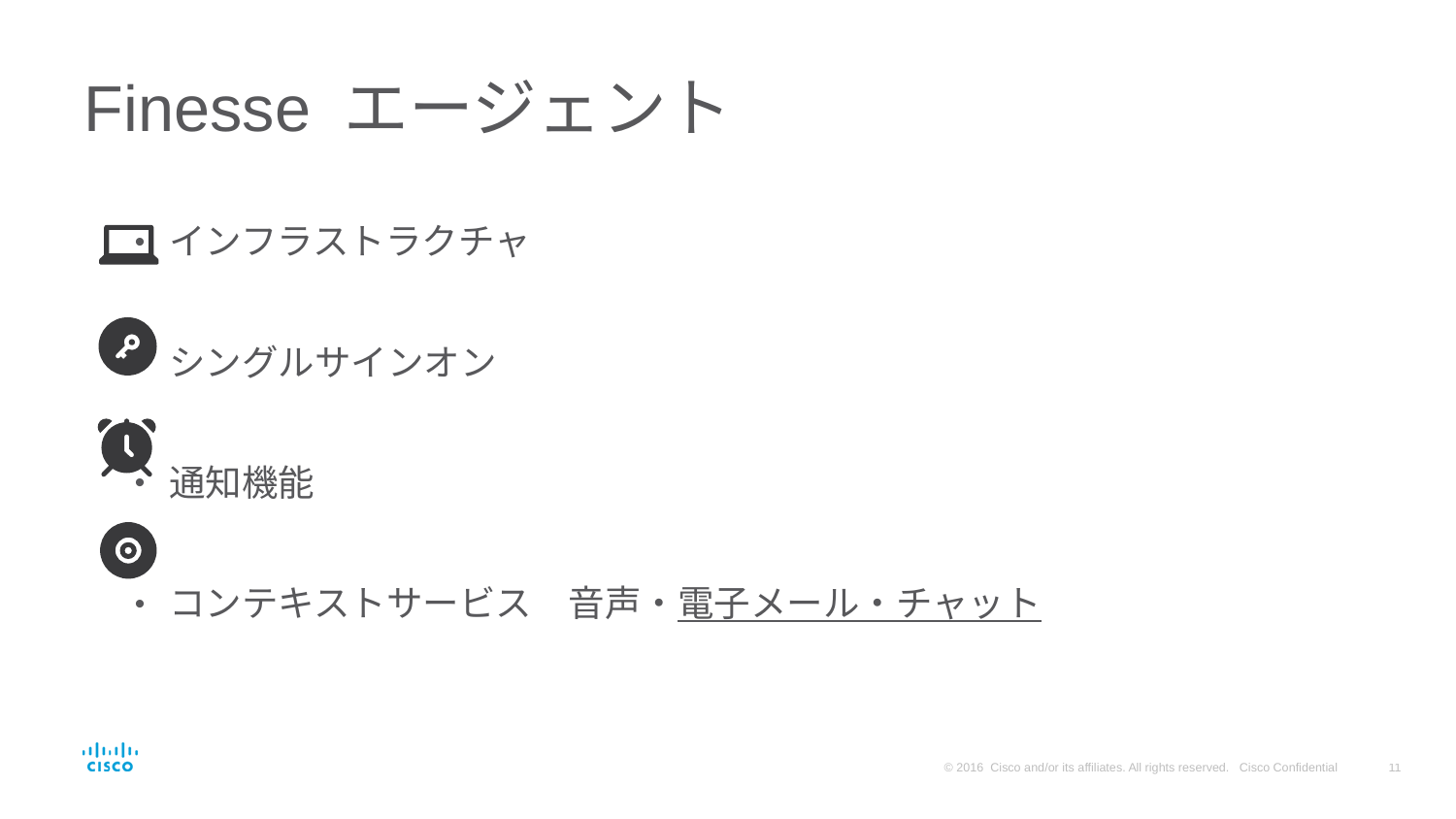

# Finesse エージェント
インフラストラクチャ

シングルサインオン

通知機能

コンテキストサービス　音声・電子メール・チャット